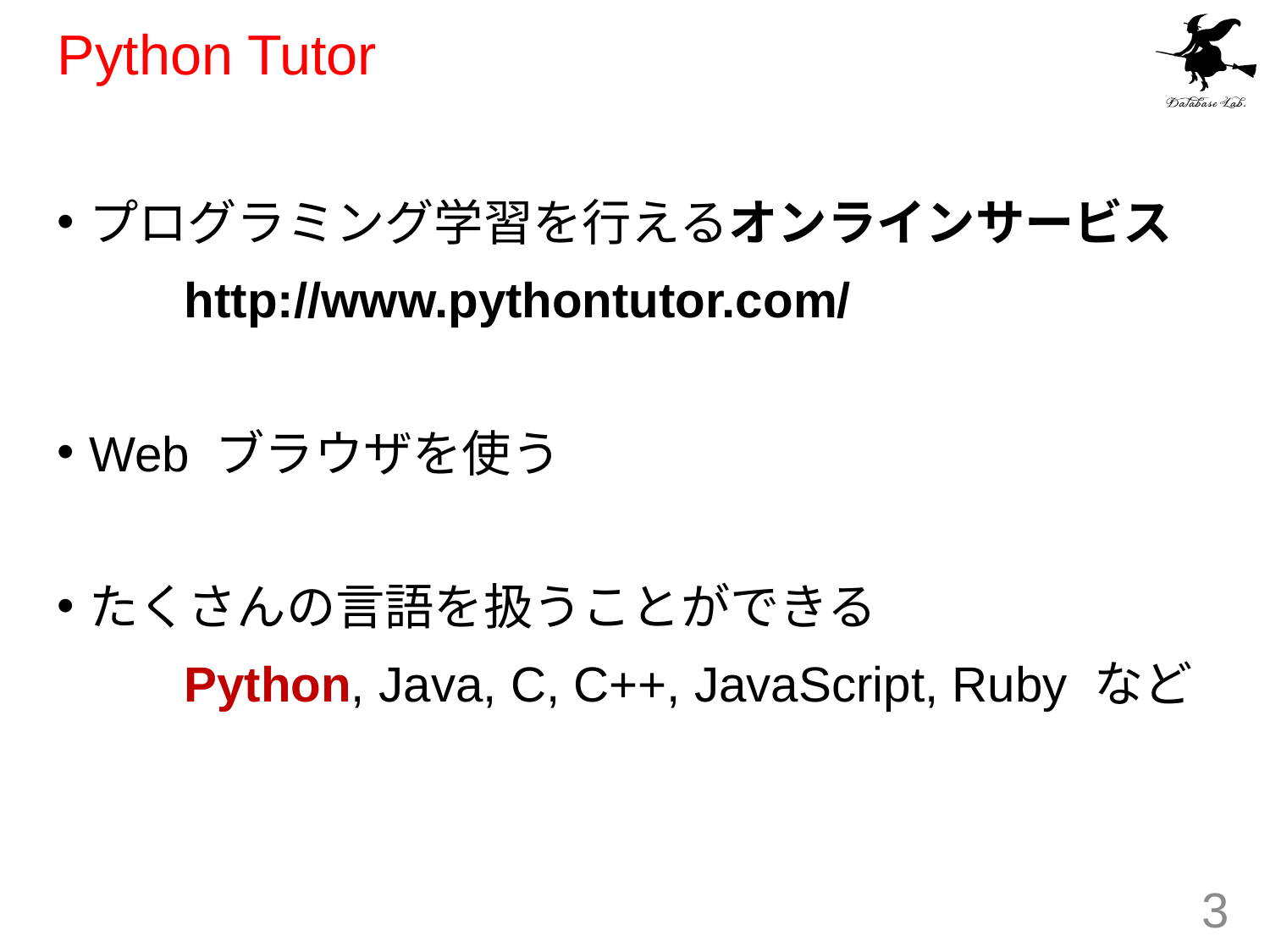

# Python Tutor
プログラミング学習を行えるオンラインサービス
	http://www.pythontutor.com/

Web ブラウザを使う

たくさんの言語を扱うことができる
	Python, Java, C, C++, JavaScript, Ruby など

3